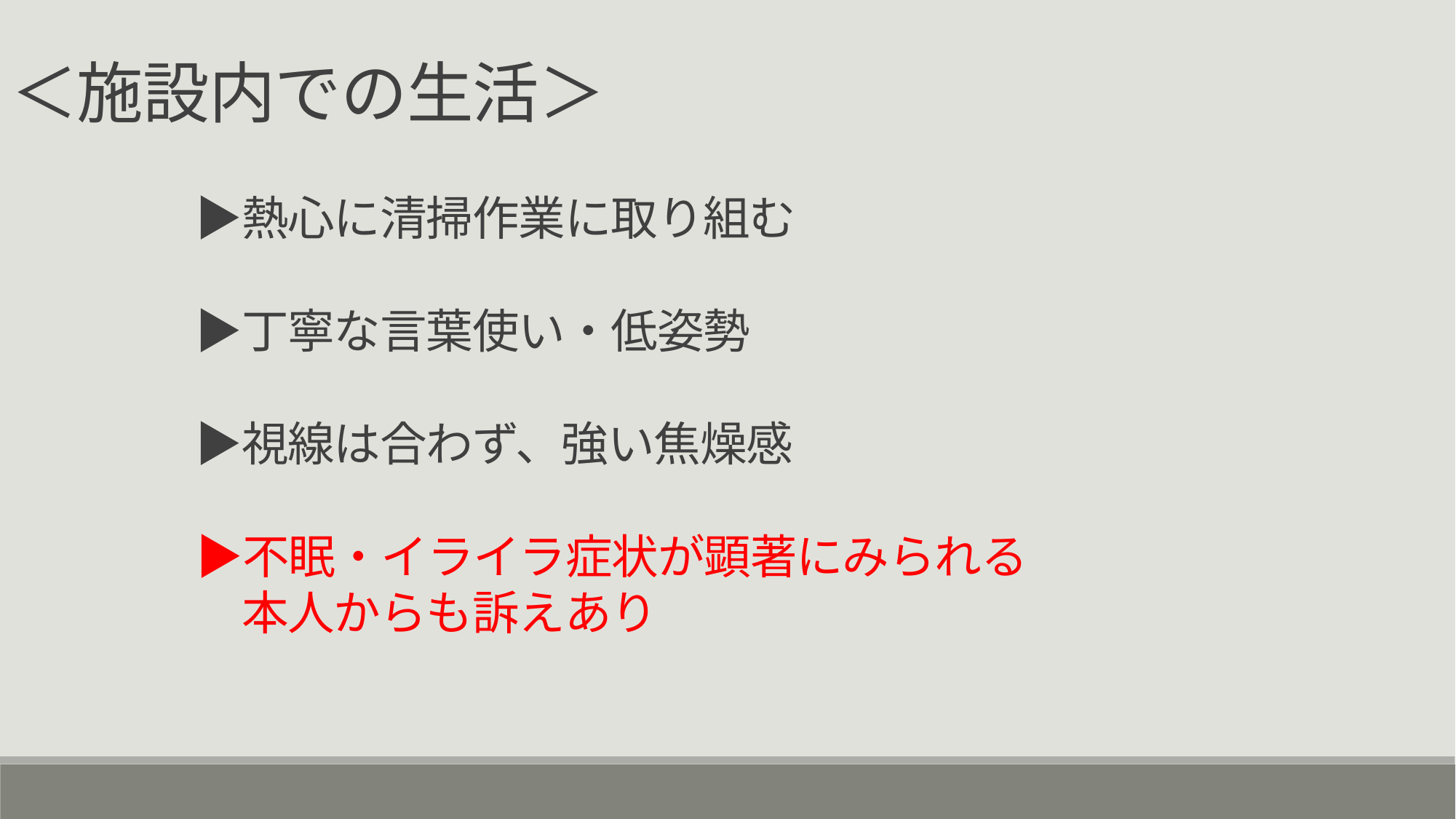

＜施設内での生活＞
　　　　▶熱心に清掃作業に取り組む
　　　　▶丁寧な言葉使い・低姿勢
　　　　▶視線は合わず、強い焦燥感
　　　　▶不眠・イライラ症状が顕著にみられる
　　　　　本人からも訴えあり